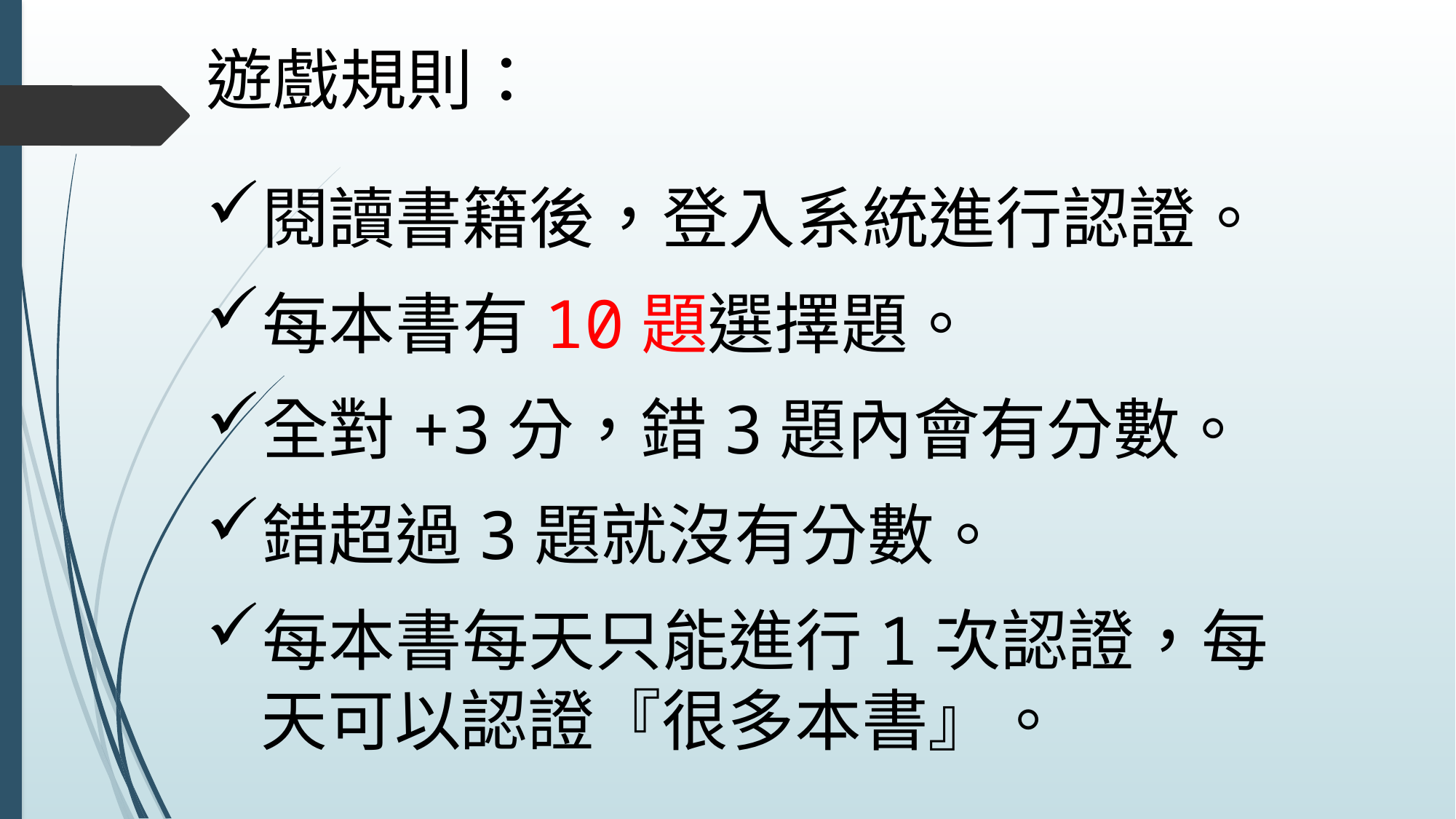

遊戲規則：

閱讀書籍後，登入系統進行認證。

每本書有10題選擇題。

全對+3分，錯3題內會有分數。

錯超過3題就沒有分數。

每本書每天只能進行1次認證，每天可以認證『很多本書』。